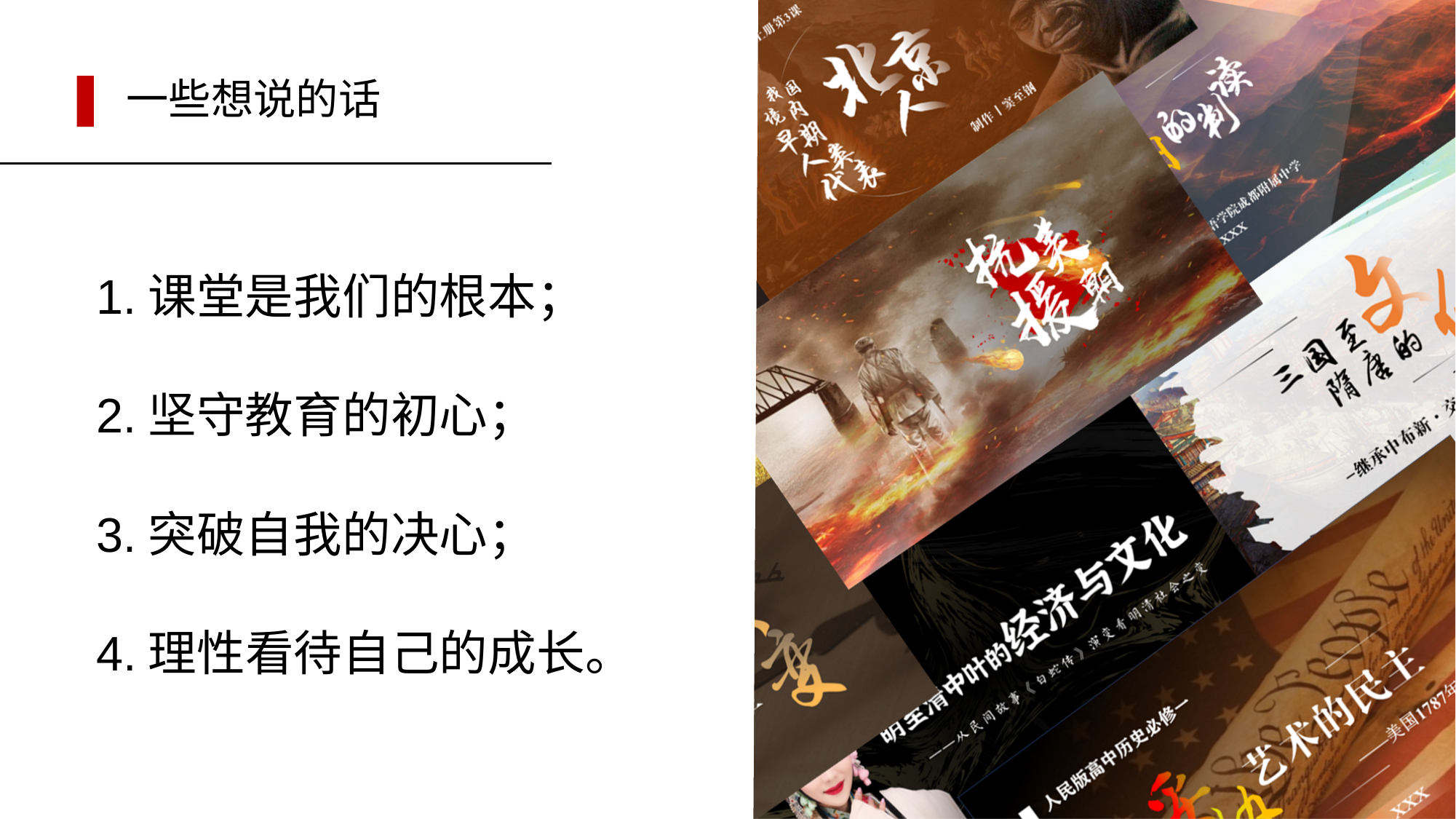

一些想说的话

1.课堂是我们的根本；
2.坚守教育的初心；
3.突破自我的决心；
4.理性看待自己的成长。